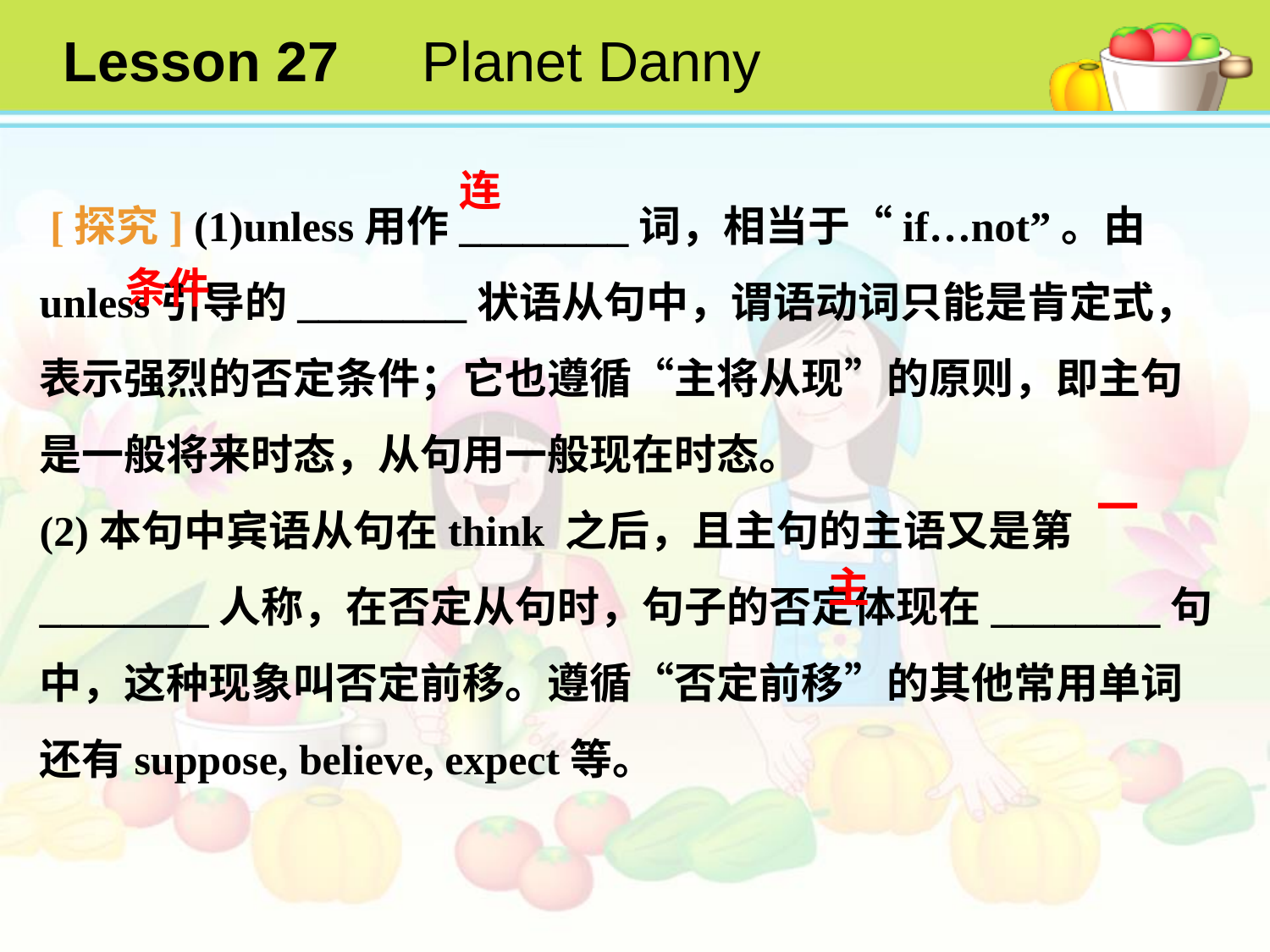

Lesson 27　Planet Danny
连
 [探究] (1)unless用作________词，相当于“if…not”。由unless引导的________状语从句中，谓语动词只能是肯定式，表示强烈的否定条件；它也遵循“主将从现”的原则，即主句是一般将来时态，从句用一般现在时态。
(2)本句中宾语从句在think 之后，且主句的主语又是第________人称，在否定从句时，句子的否定体现在________句中，这种现象叫否定前移。遵循“否定前移”的其他常用单词还有suppose, believe, expect等。
条件
一
主